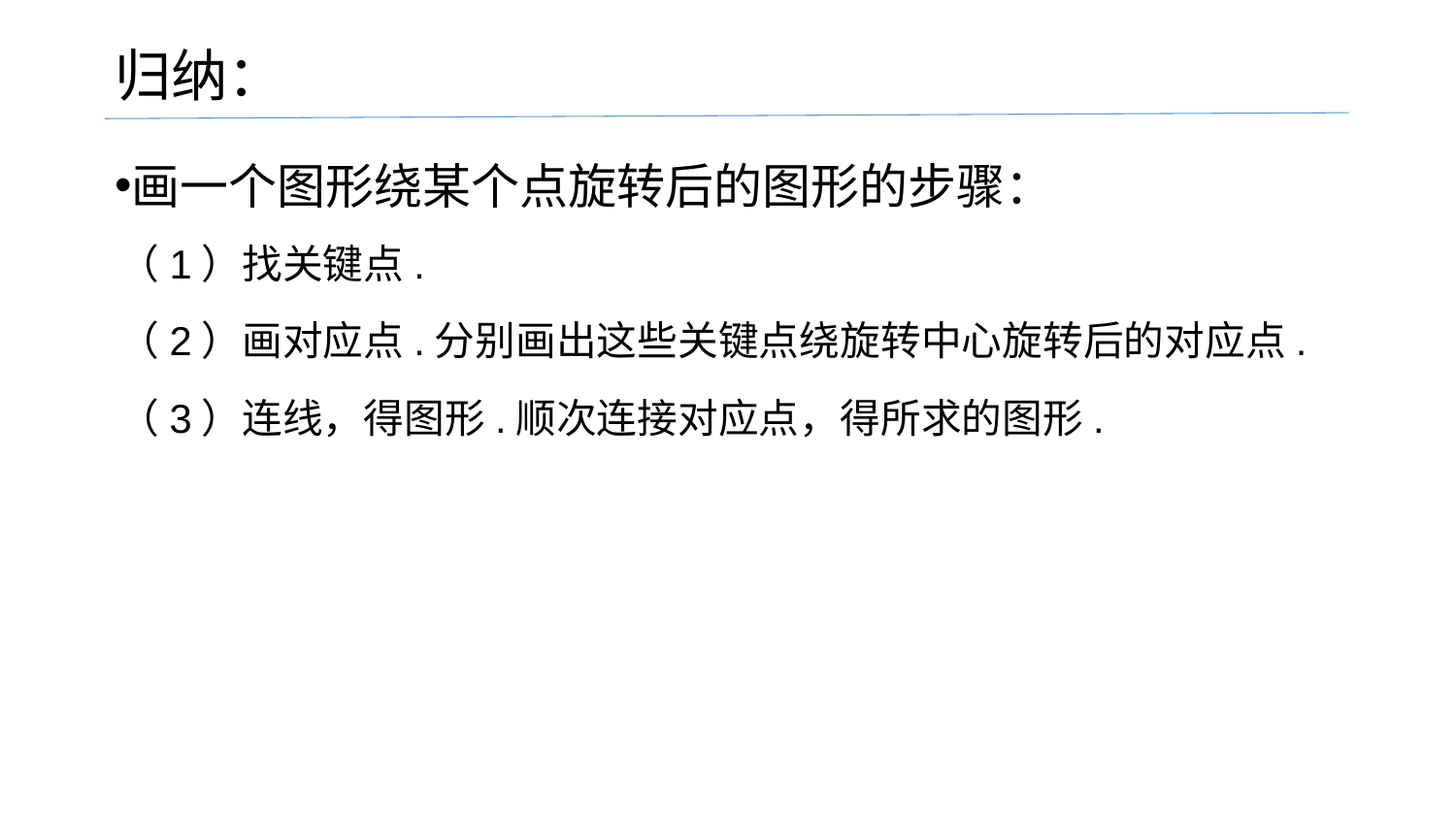

# 归纳：
画一个图形绕某个点旋转后的图形的步骤：

（1）找关键点.

（2）画对应点.分别画出这些关键点绕旋转中心旋转后的对应点.

（3）连线，得图形.顺次连接对应点，得所求的图形.